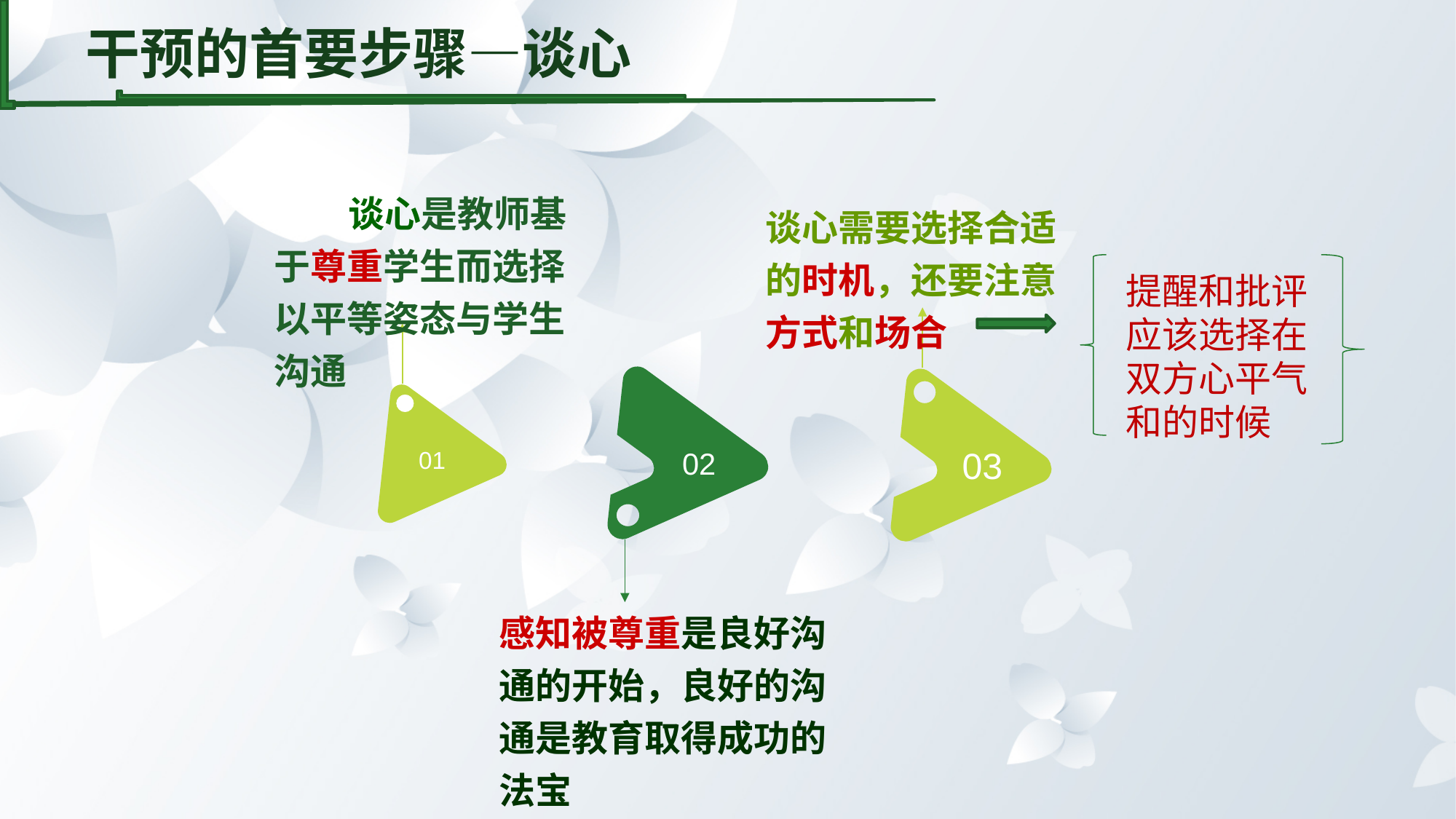

干预的首要步骤—谈心

        谈心是教师基于尊重学生而选择以平等姿态与学生沟通
谈心需要选择合适的时机，还要注意方式和场合

提醒和批评应该选择在双方心平气和的时候

03

01

02
感知被尊重是良好沟通的开始，良好的沟通是教育取得成功的法宝